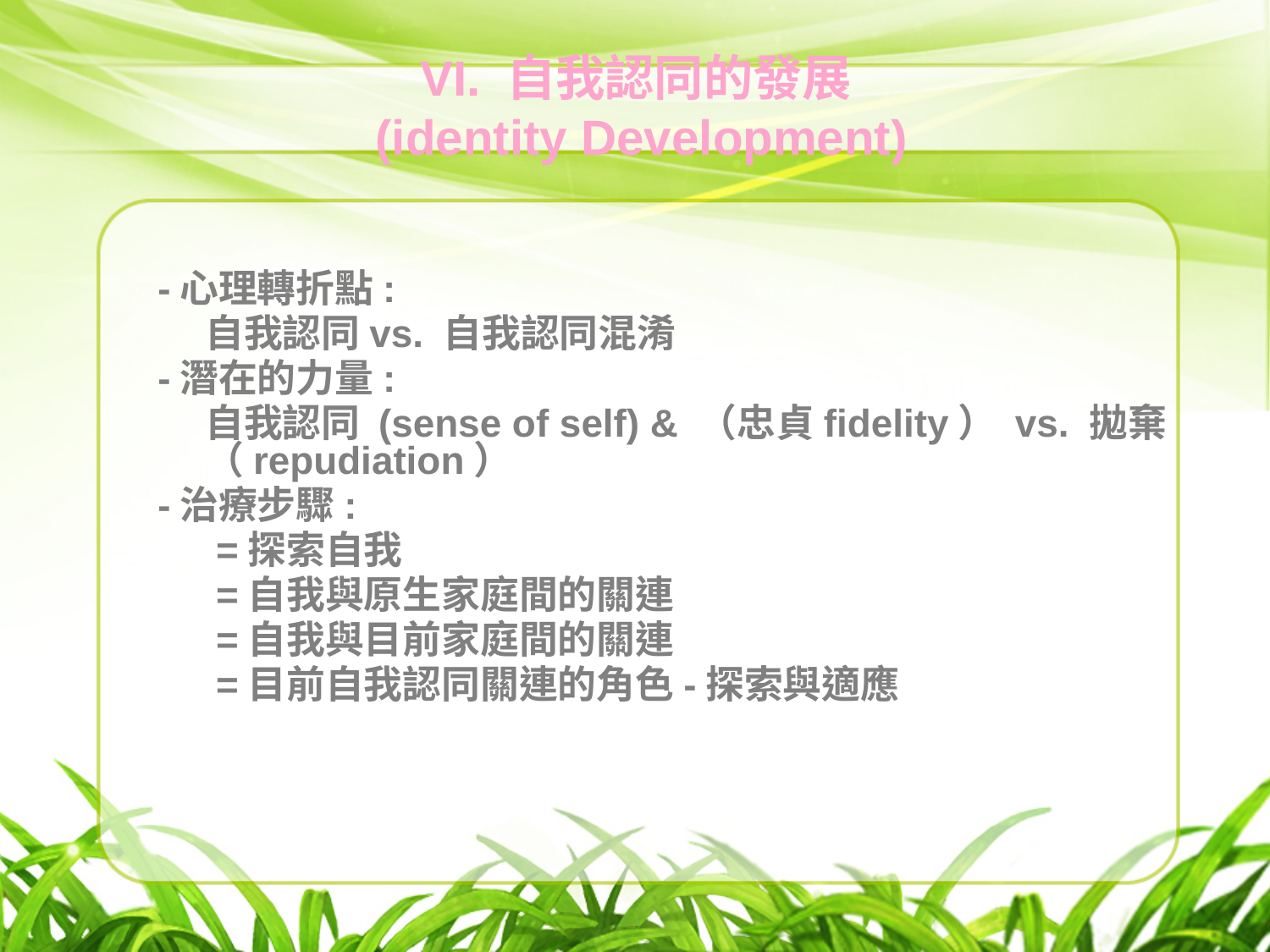

# VI. 自我認同的發展 (identity Development)
-心理轉折點:
	自我認同vs. 自我認同混淆
-潛在的力量:
	自我認同 (sense of self) & （忠貞fidelity） vs. 拋棄（repudiation）
-治療步驟:
	 =探索自我
	 =自我與原生家庭間的關連
	 =自我與目前家庭間的關連
	 =目前自我認同關連的角色-探索與適應